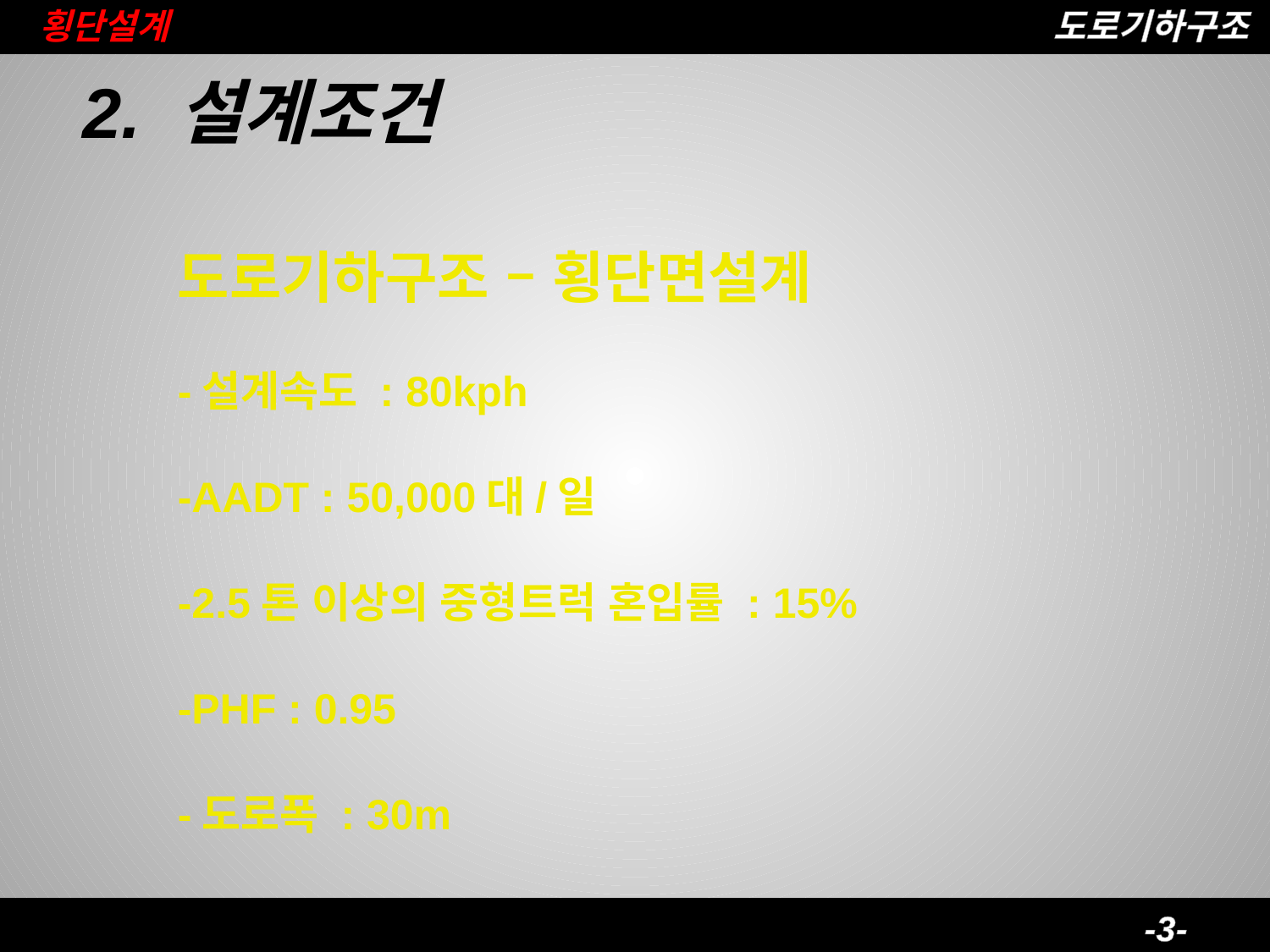

횡단설계
도로기하구조
2. 설계조건
# 도로기하구조 – 횡단면설계 -설계속도 : 80kph -AADT : 50,000대/일 -2.5톤 이상의 중형트럭 혼입률 : 15% -PHF : 0.95 -도로폭 : 30m

-3-